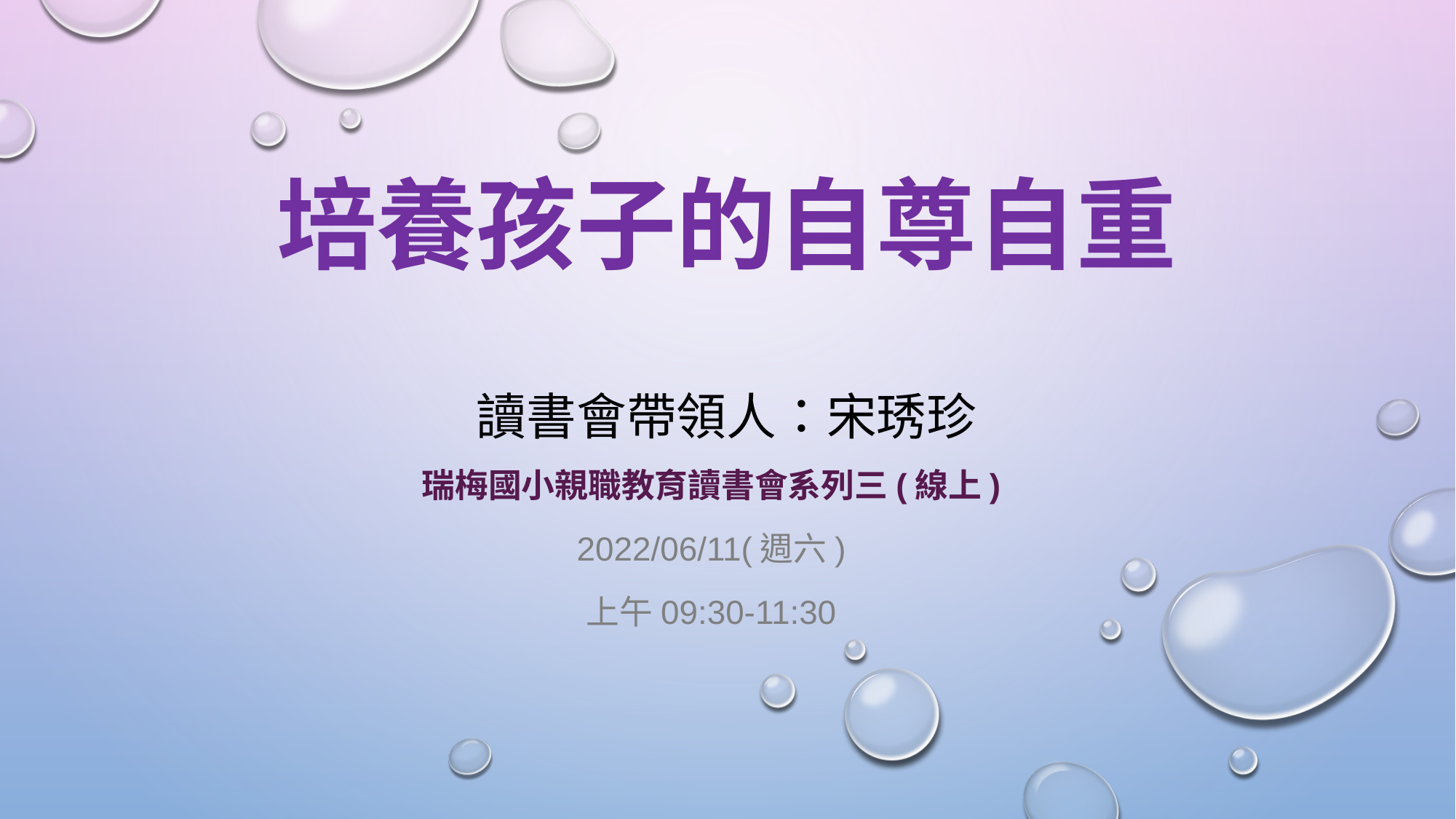

# 培養孩子的自尊自重 讀書會帶領人：宋琇珍
瑞梅國小親職教育讀書會系列三(線上)
2022/06/11(週六)
上午09:30-11:30